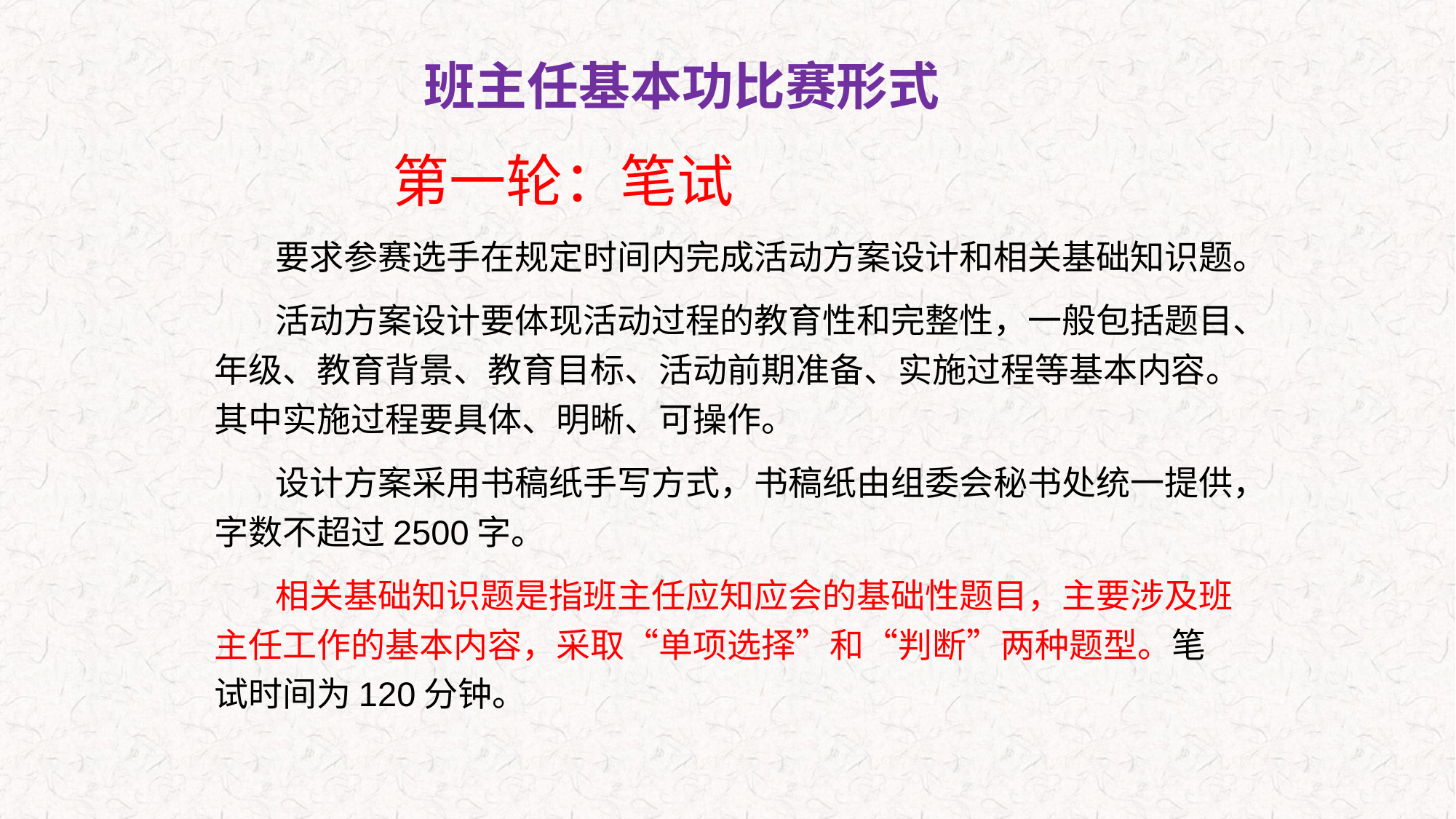

班主任基本功比赛形式
             第一轮：笔试
       要求参赛选手在规定时间内完成活动方案设计和相关基础知识题。
       活动方案设计要体现活动过程的教育性和完整性，一般包括题目、年级、教育背景、教育目标、活动前期准备、实施过程等基本内容。其中实施过程要具体、明晰、可操作。
       设计方案采用书稿纸手写方式，书稿纸由组委会秘书处统一提供，字数不超过2500字。
       相关基础知识题是指班主任应知应会的基础性题目，主要涉及班主任工作的基本内容，采取“单项选择”和“判断”两种题型。笔试时间为120分钟。